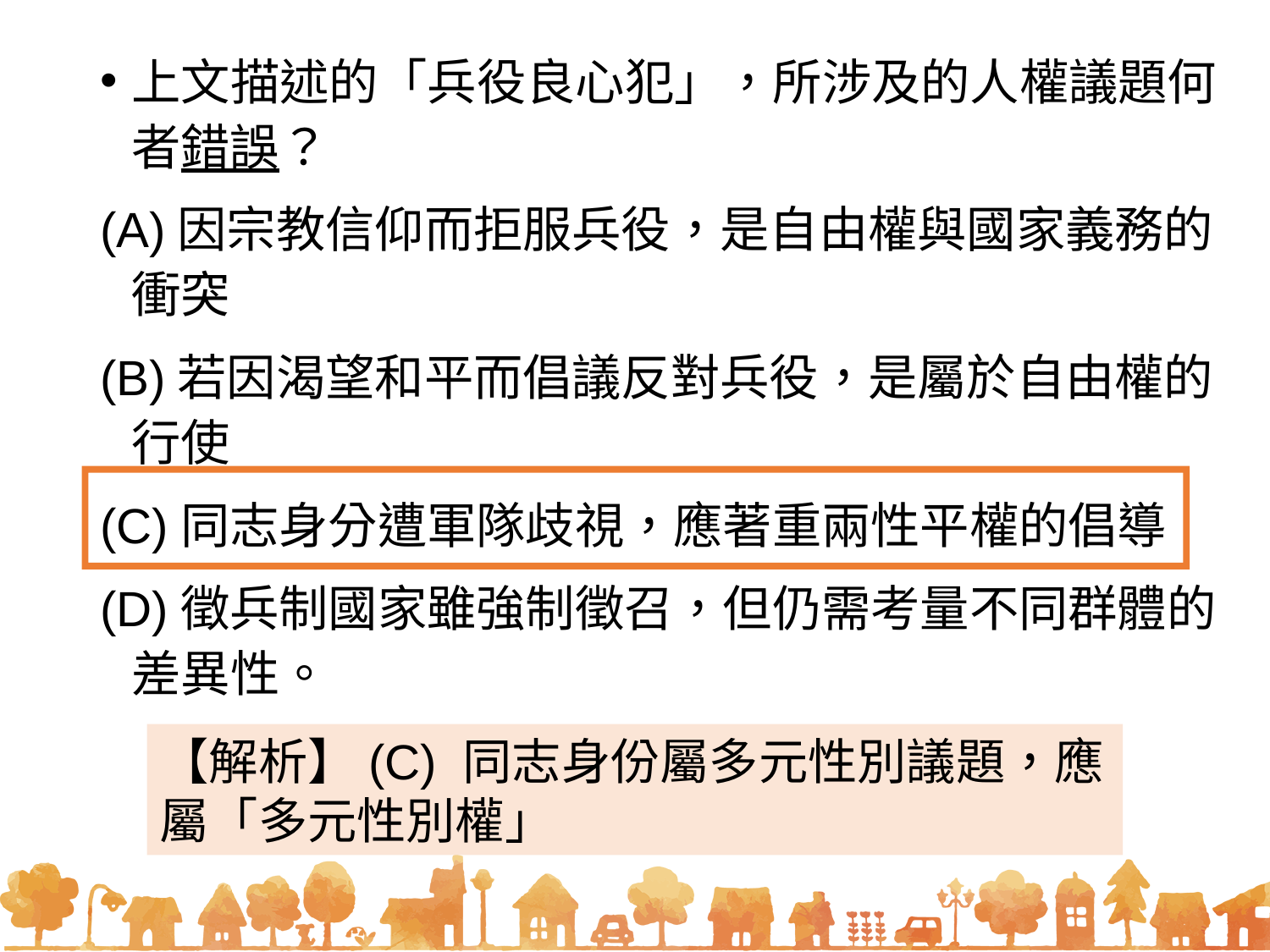

上文描述的「兵役良心犯」，所涉及的人權議題何者錯誤？
(A)因宗教信仰而拒服兵役，是自由權與國家義務的衝突
(B)若因渴望和平而倡議反對兵役，是屬於自由權的行使
(C)同志身分遭軍隊歧視，應著重兩性平權的倡導
(D)徵兵制國家雖強制徵召，但仍需考量不同群體的差異性。

【解析】(C) 同志身份屬多元性別議題，應屬「多元性別權」